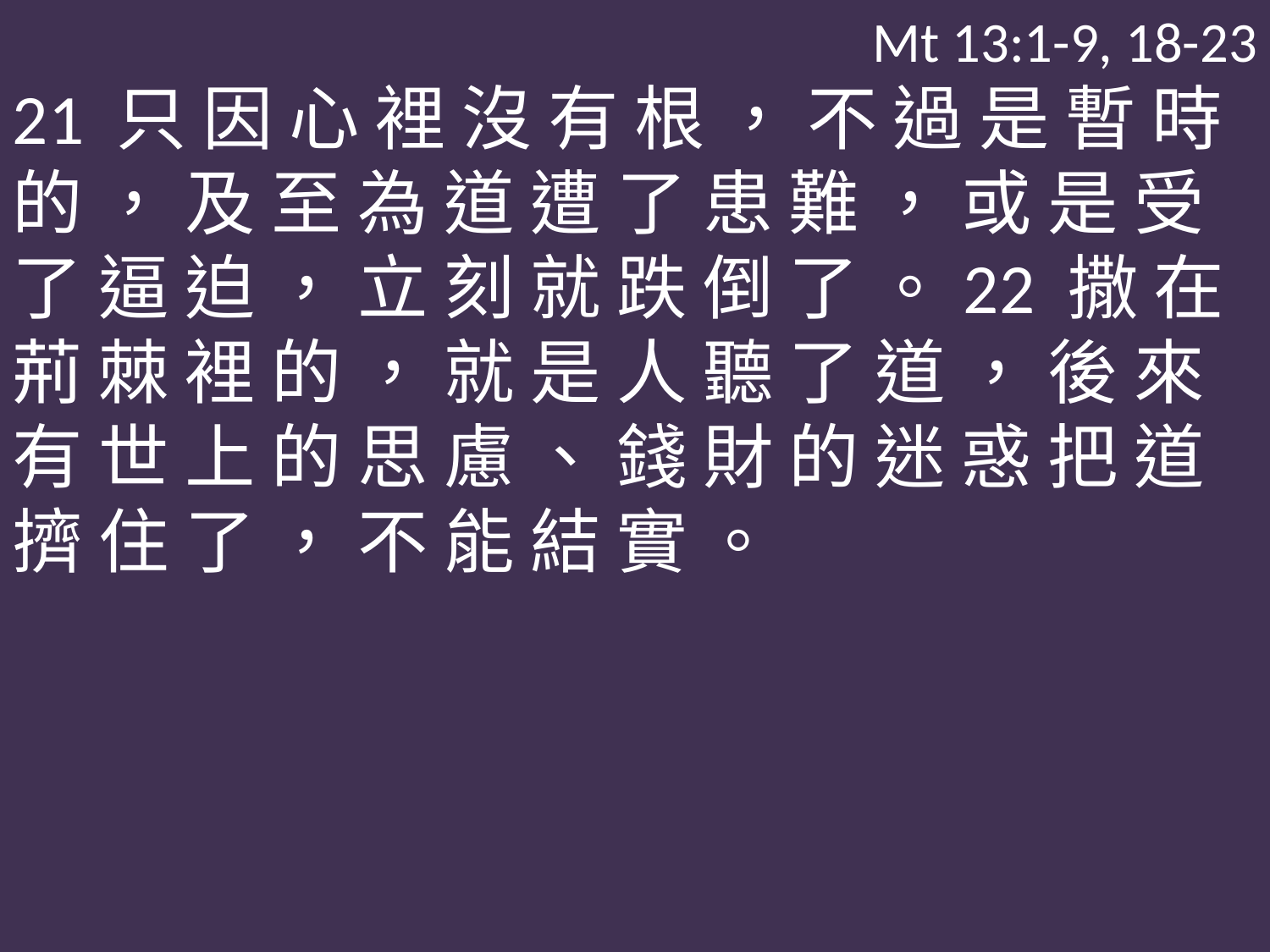

Mt 13:1-9, 18-23
21 只 因 心 裡 沒 有 根 ， 不 過 是 暫 時 的 ， 及 至 為 道 遭 了 患 難 ， 或 是 受 了 逼 迫 ， 立 刻 就 跌 倒 了 。22 撒 在 荊 棘 裡 的 ， 就 是 人 聽 了 道 ， 後 來 有 世 上 的 思 慮 、 錢 財 的 迷 惑 把 道 擠 住 了 ， 不 能 結 實 。